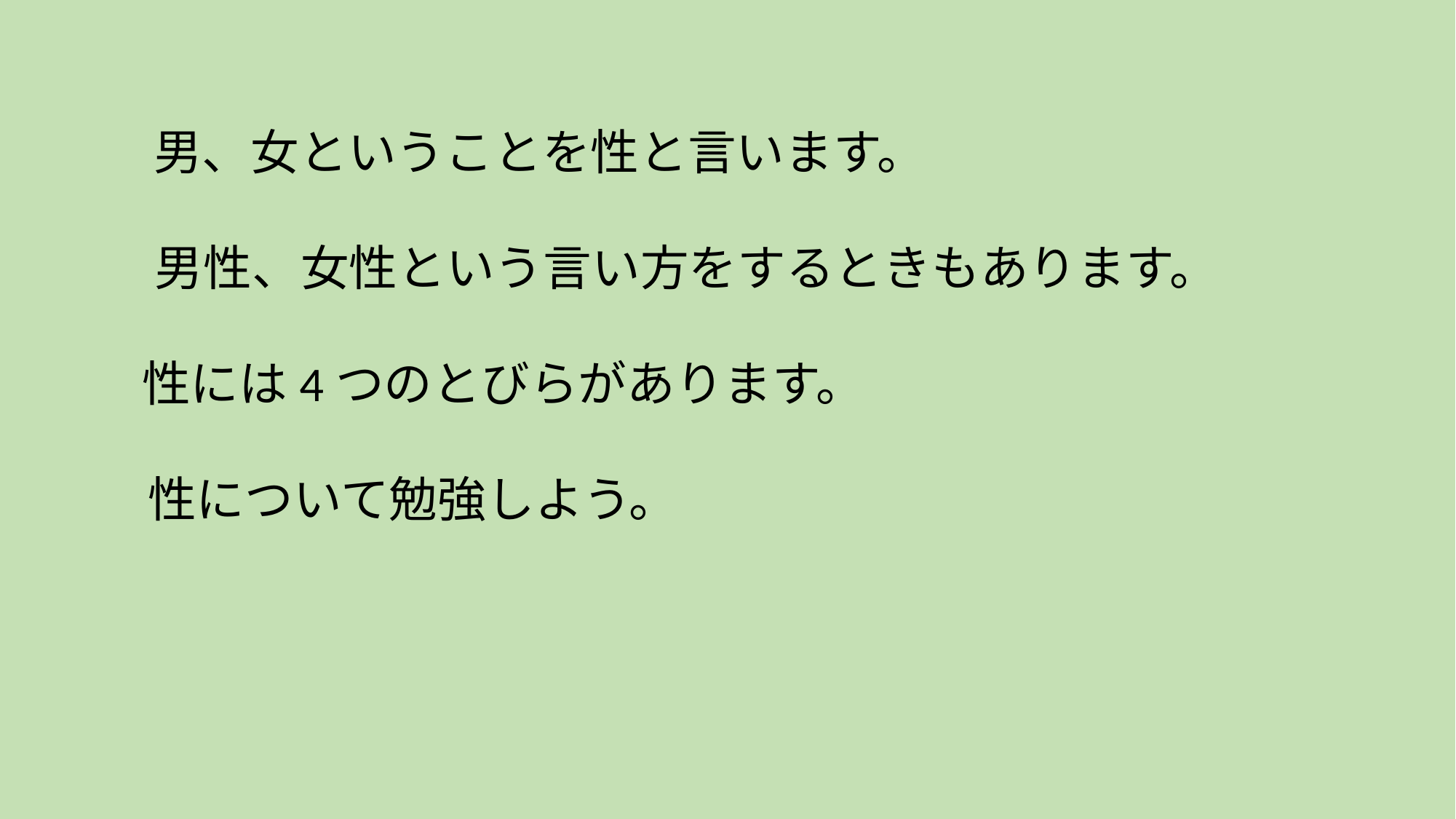

男、女ということを性と言います。
男性、女性という言い方をするときもあります。
性には4つのとびらがあります。
性について勉強しよう。